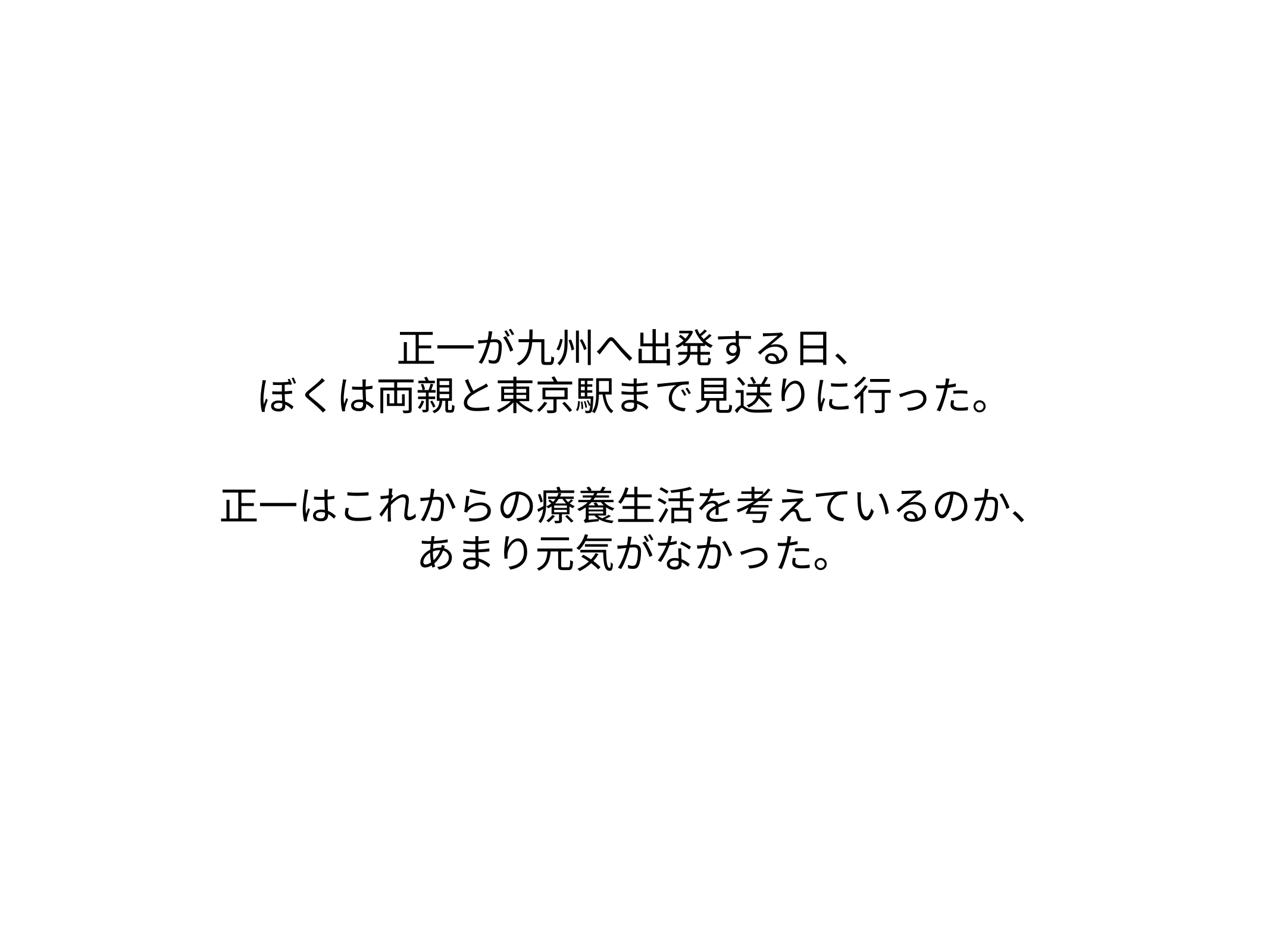

正一が九州へ出発する日、
ぼくは両親と東京駅まで見送りに行った。
正一はこれからの療養生活を考えているのか、
あまり元気がなかった。